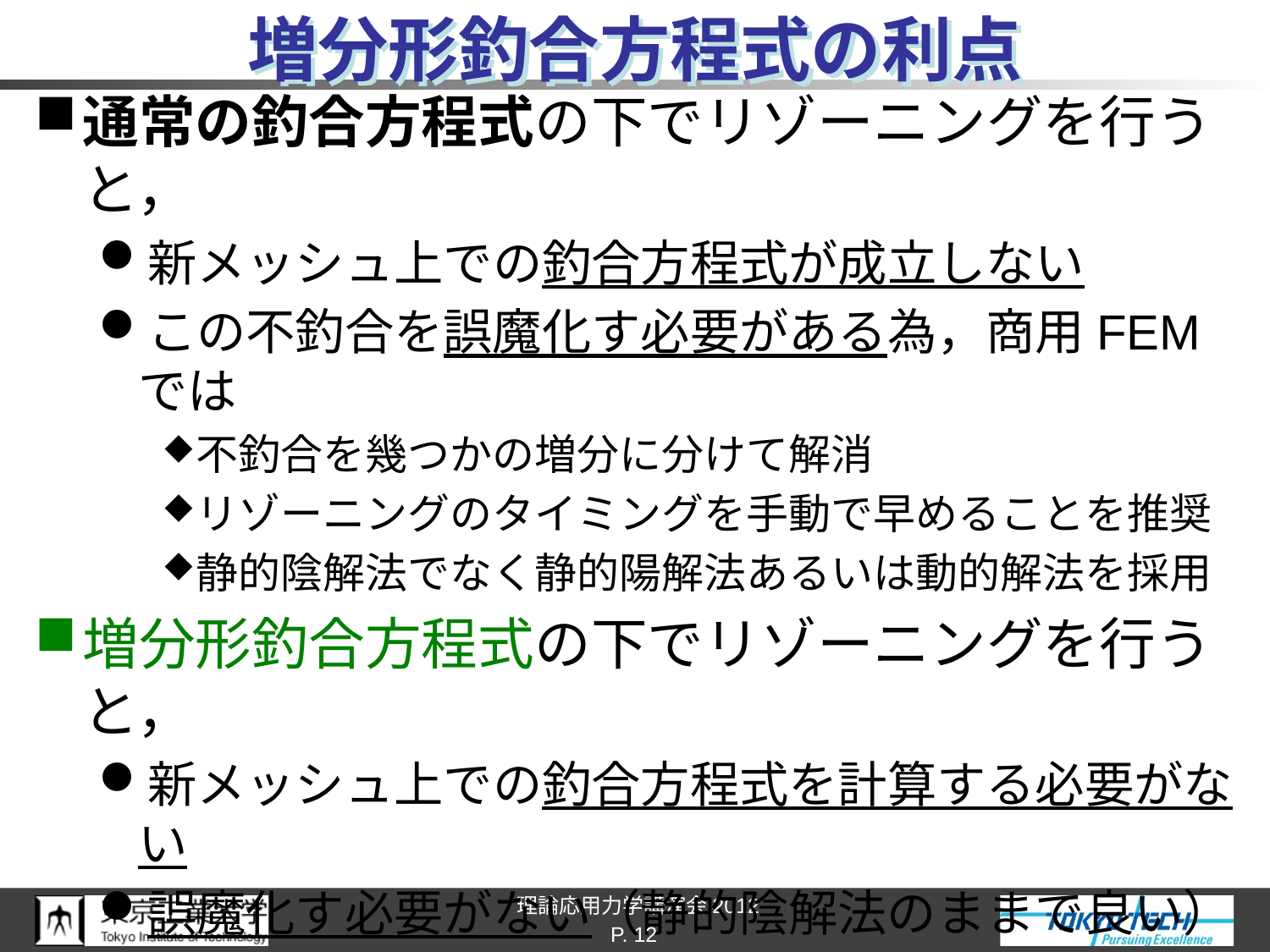

# 増分形釣合方程式の利点
通常の釣合方程式の下でリゾーニングを行うと，
新メッシュ上での釣合方程式が成立しない
この不釣合を誤魔化す必要がある為，商用FEMでは
不釣合を幾つかの増分に分けて解消
リゾーニングのタイミングを手動で早めることを推奨
静的陰解法でなく静的陽解法あるいは動的解法を採用
増分形釣合方程式の下でリゾーニングを行うと，
新メッシュ上での釣合方程式を計算する必要がない
誤魔化す必要がない（静的陰解法のままで良い）
リゾーニング付きFEMが手軽・安定になる!!

P. 12